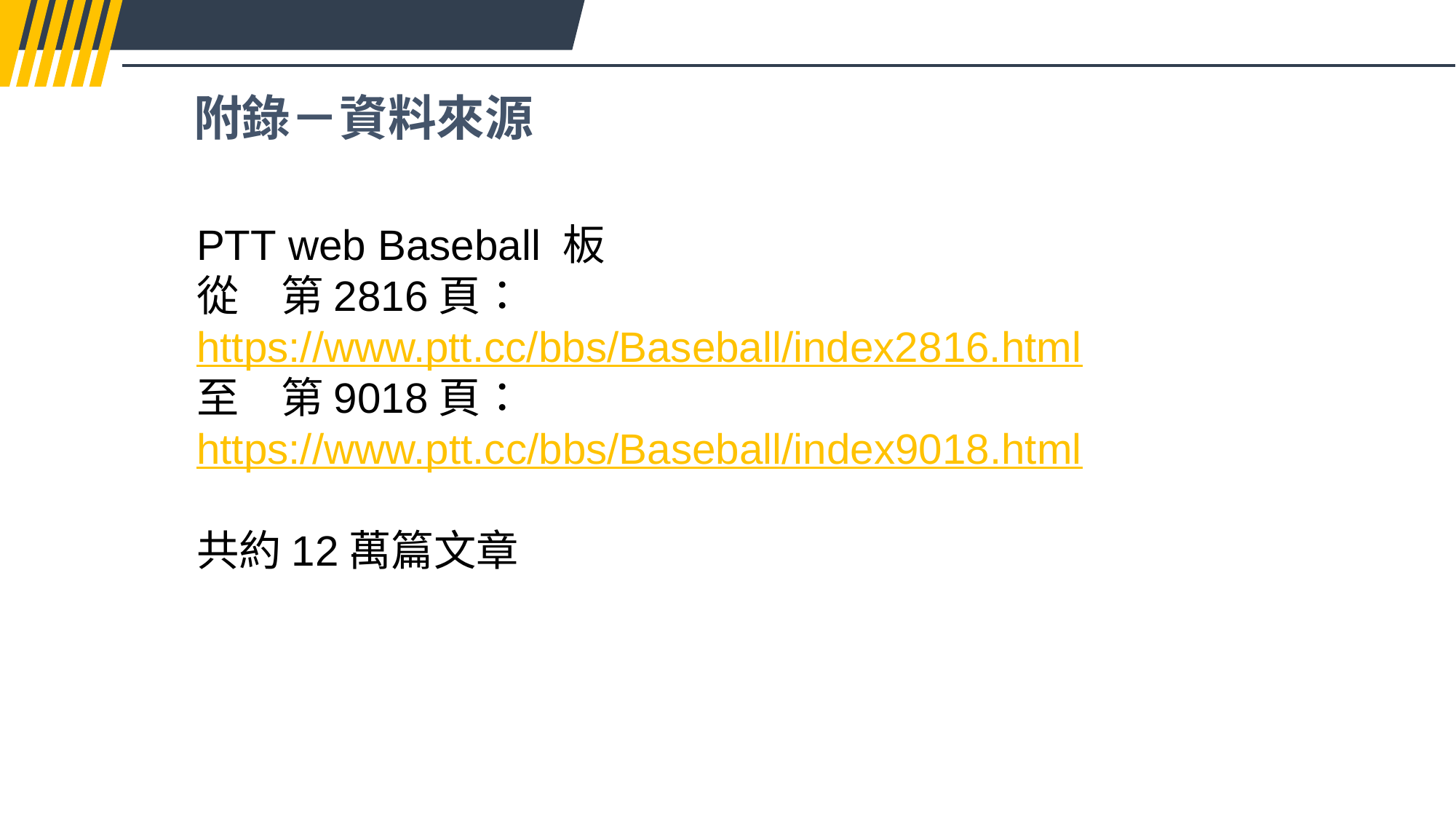

附錄－資料來源
PTT web Baseball 板
從　第2816頁：
https://www.ptt.cc/bbs/Baseball/index2816.html
至　第9018頁：
https://www.ptt.cc/bbs/Baseball/index9018.html

共約12萬篇文章